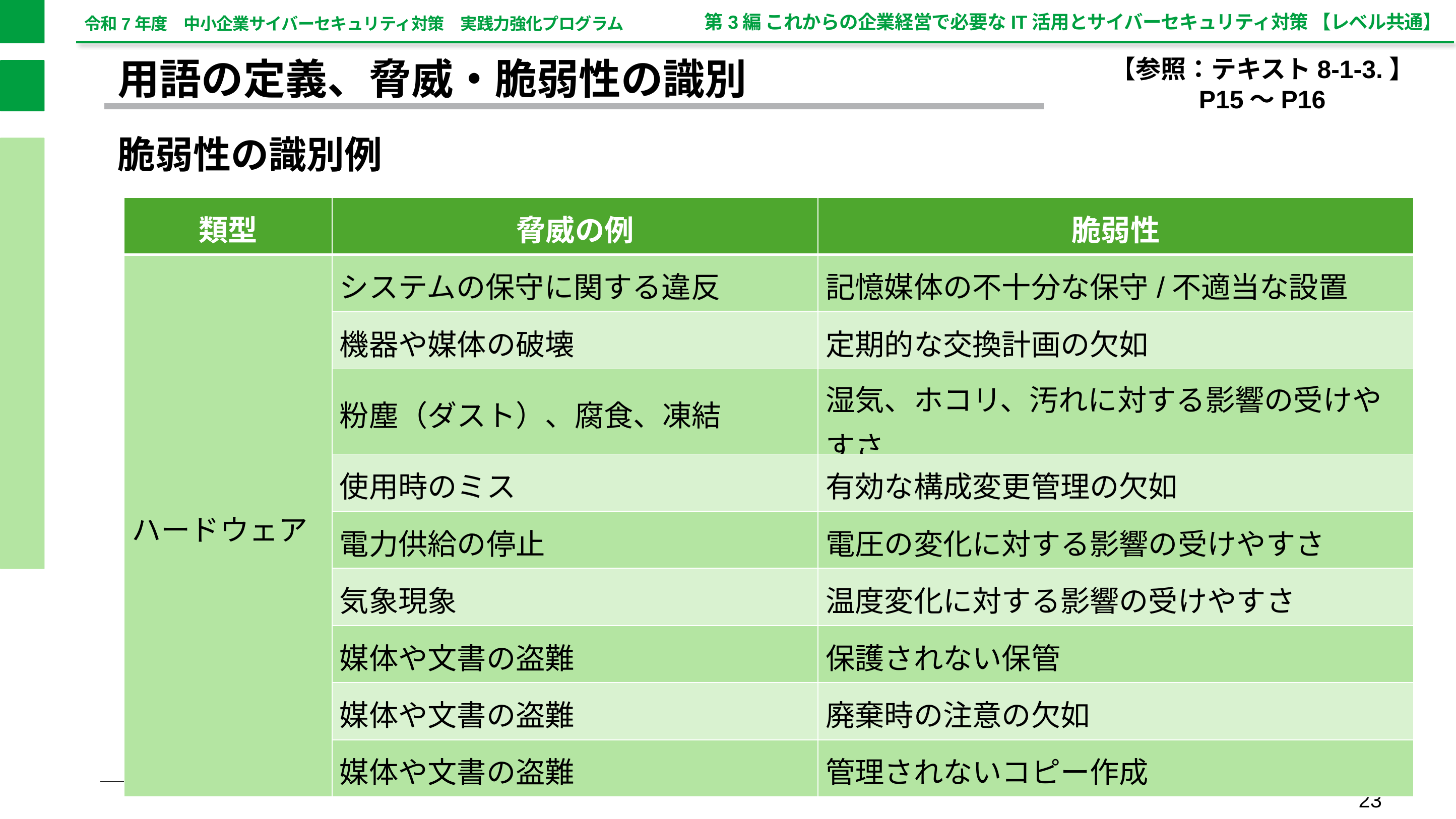

第3編 これからの企業経営で必要なIT活用とサイバーセキュリティ対策 【レベル共通】
【参照：テキスト8-1-3.】
P15～P16
用語の定義、脅威・脆弱性の識別
脆弱性の識別例
| 類型 | 脅威の例 | 脆弱性 |
| --- | --- | --- |
| ハードウェア | システムの保守に関する違反 | 記憶媒体の不十分な保守/不適当な設置 |
|  | 機器や媒体の破壊 | 定期的な交換計画の欠如 |
|  | 粉塵（ダスト）、腐食、凍結 | 湿気、ホコリ、汚れに対する影響の受けやすさ |
|  | 使用時のミス | 有効な構成変更管理の欠如 |
|  | 電力供給の停止 | 電圧の変化に対する影響の受けやすさ |
|  | 気象現象 | 温度変化に対する影響の受けやすさ |
|  | 媒体や文書の盗難 | 保護されない保管 |
|  | 媒体や文書の盗難 | 廃棄時の注意の欠如 |
|  | 媒体や文書の盗難 | 管理されないコピー作成 |